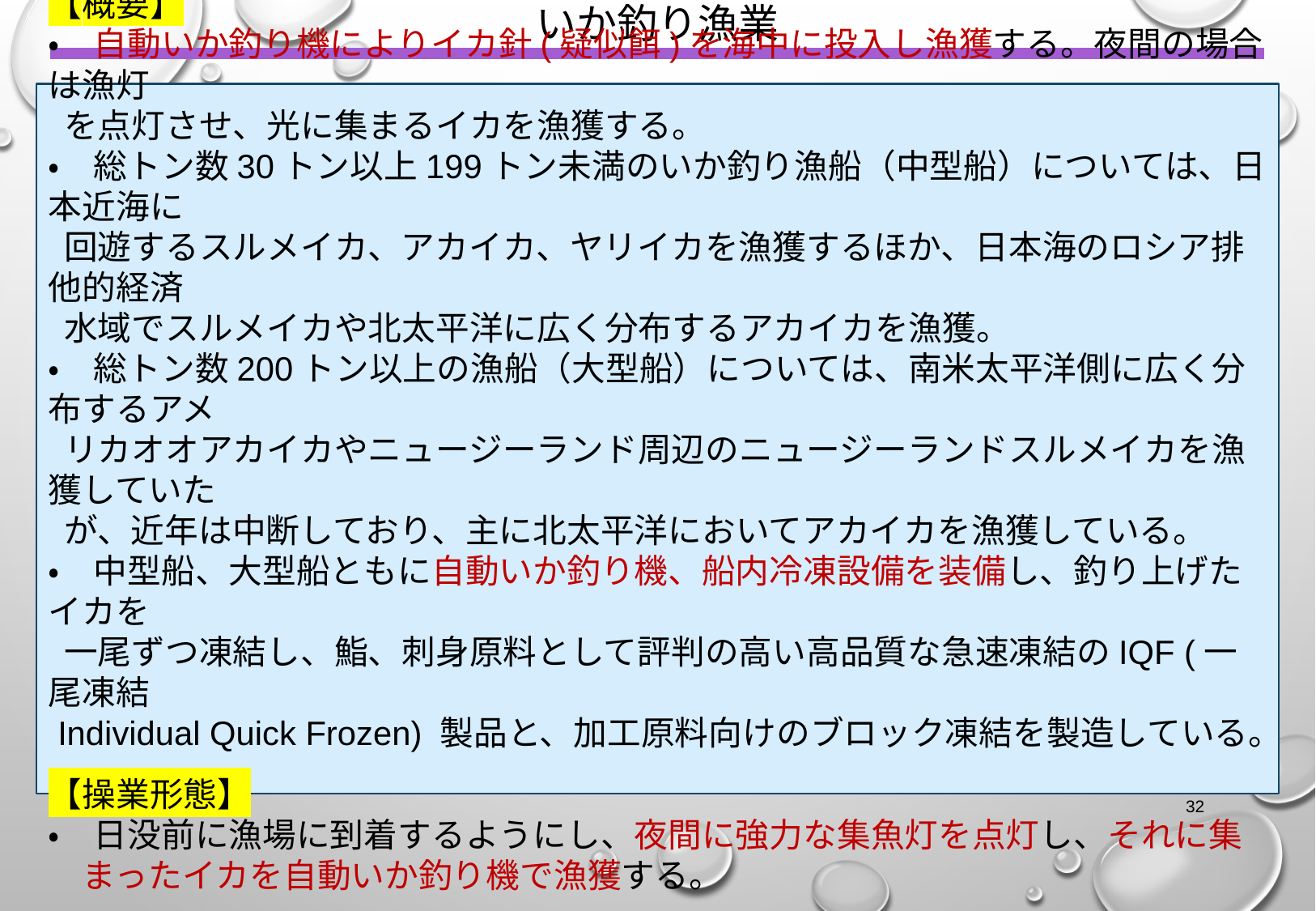

いか釣り漁業
【概要】
・　自動いか釣り機によりイカ針(疑似餌)を海中に投入し漁獲する。夜間の場合は漁灯
 を点灯させ、光に集まるイカを漁獲する。
・　総トン数30トン以上199トン未満のいか釣り漁船（中型船）については、日本近海に
 回遊するスルメイカ、アカイカ、ヤリイカを漁獲するほか、日本海のロシア排他的経済
 水域でスルメイカや北太平洋に広く分布するアカイカを漁獲。
・　総トン数200トン以上の漁船（大型船）については、南米太平洋側に広く分布するアメ
 リカオオアカイカやニュージーランド周辺のニュージーランドスルメイカを漁獲していた
 が、近年は中断しており、主に北太平洋においてアカイカを漁獲している。
・　中型船、大型船ともに自動いか釣り機、船内冷凍設備を装備し、釣り上げたイカを
 一尾ずつ凍結し、鮨、刺身原料として評判の高い高品質な急速凍結のIQF (一尾凍結
 Individual Quick Frozen) 製品と、加工原料向けのブロック凍結を製造している。

【操業形態】
・　日没前に漁場に到着するようにし、夜間に強力な集魚灯を点灯し、それに集
　まったイカを自動いか釣り機で漁獲する。
Ⅰ.●●
32